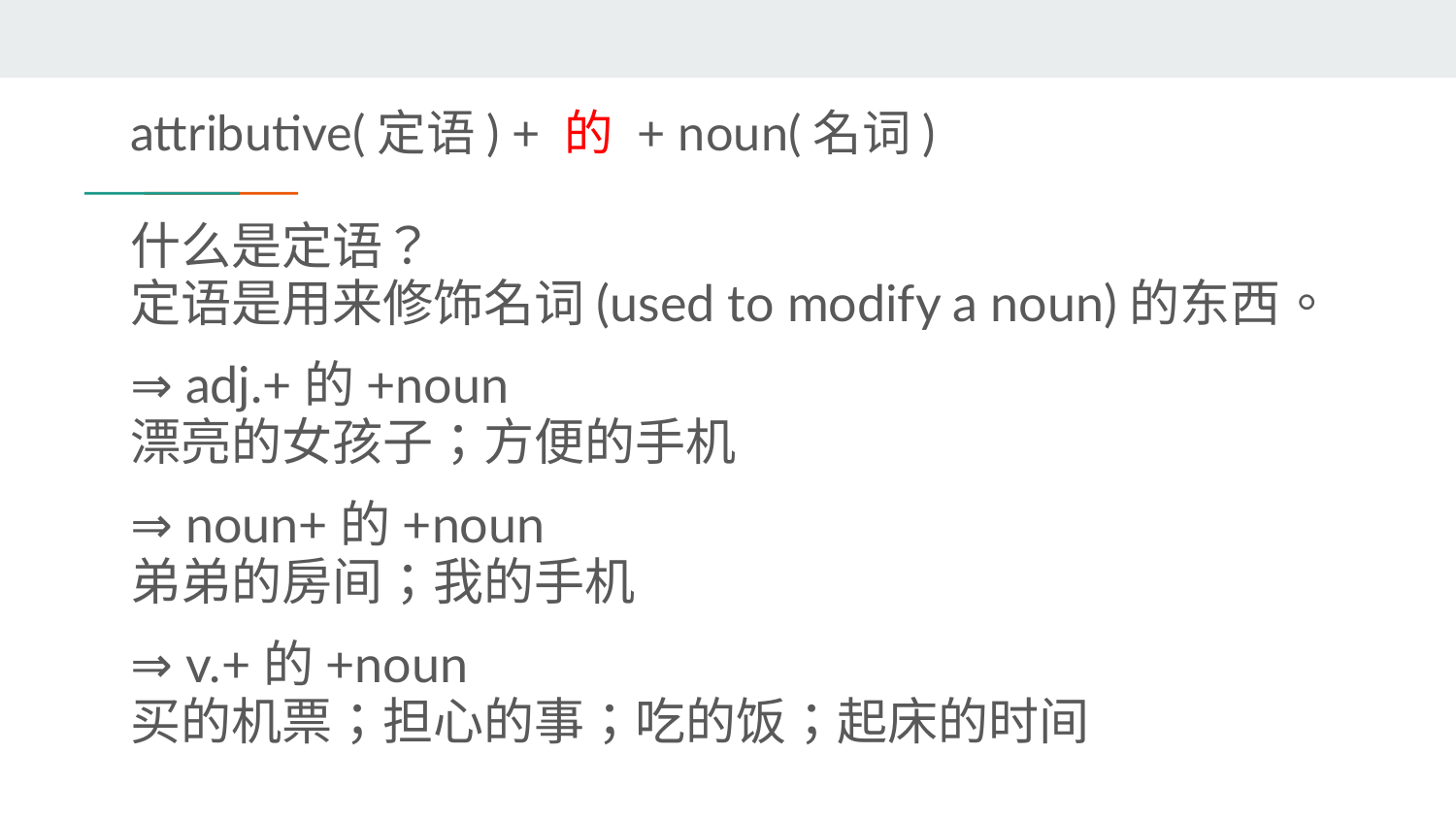

# attributive(定语) + 的 + noun(名词)
什么是定语？
定语是用来修饰名词(used to modify a noun)的东西。
⇒ adj.+的+noun
漂亮的女孩子；方便的手机
⇒ noun+的+noun
弟弟的房间；我的手机
⇒ v.+的+noun
买的机票；担心的事；吃的饭；起床的时间